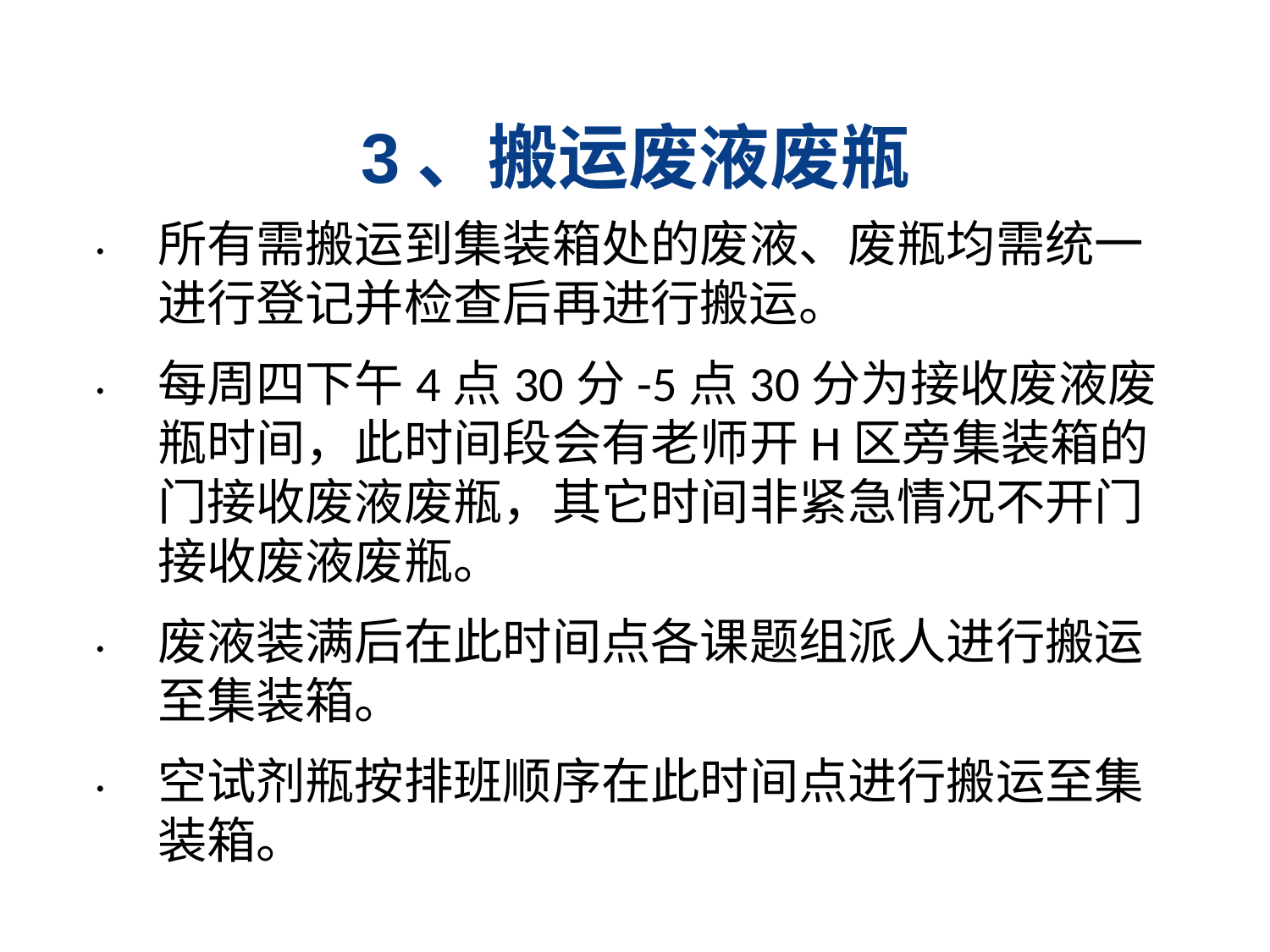

3、搬运废液废瓶
所有需搬运到集装箱处的废液、废瓶均需统一进行登记并检查后再进行搬运。
每周四下午4点30分-5点30分为接收废液废瓶时间，此时间段会有老师开H区旁集装箱的门接收废液废瓶，其它时间非紧急情况不开门接收废液废瓶。
废液装满后在此时间点各课题组派人进行搬运至集装箱。
空试剂瓶按排班顺序在此时间点进行搬运至集装箱。